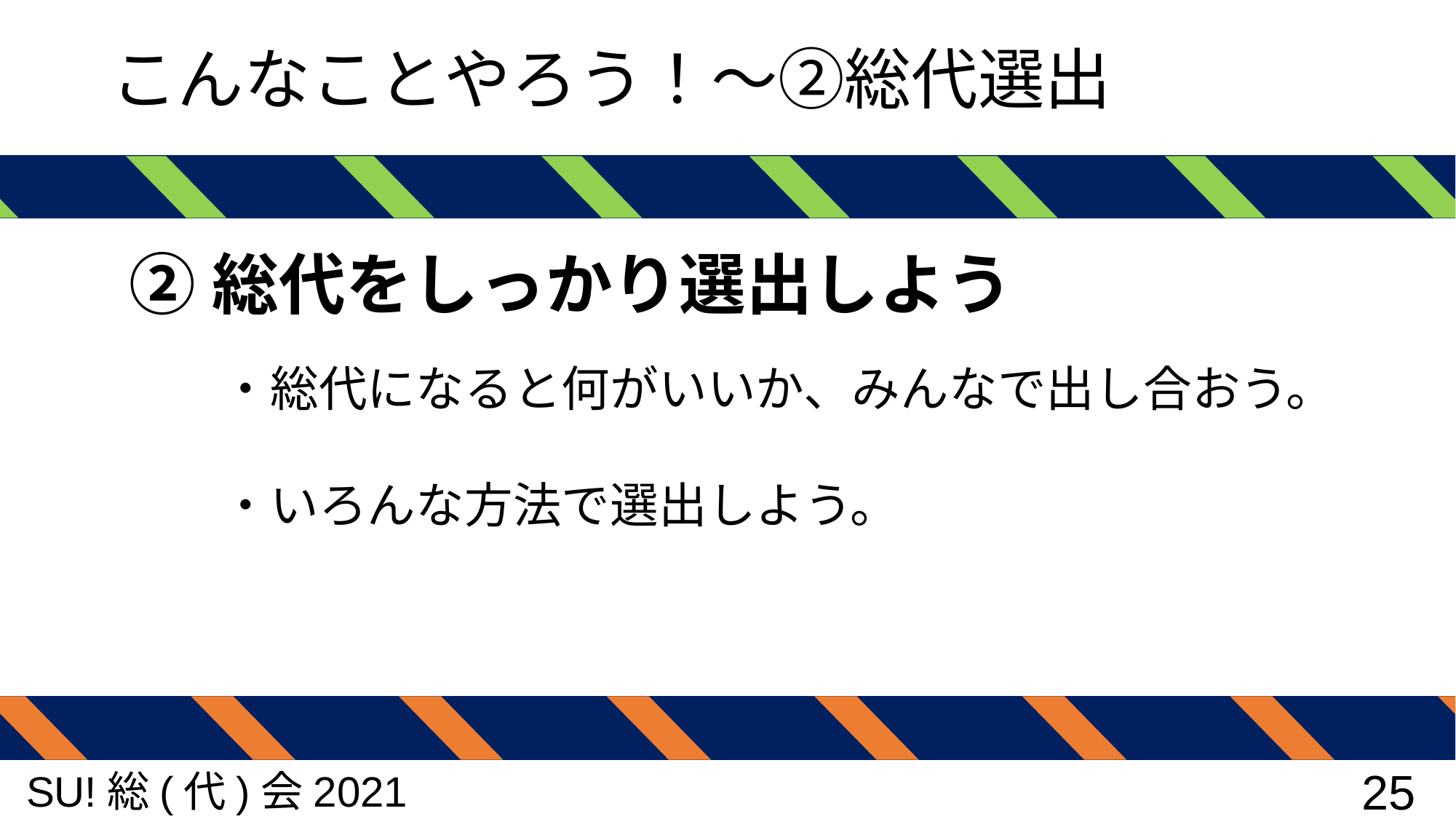

# こんなことやろう！～②総代選出
②総代をしっかり選出しよう
・総代になると何がいいか、みんなで出し合おう。

・いろんな方法で選出しよう。